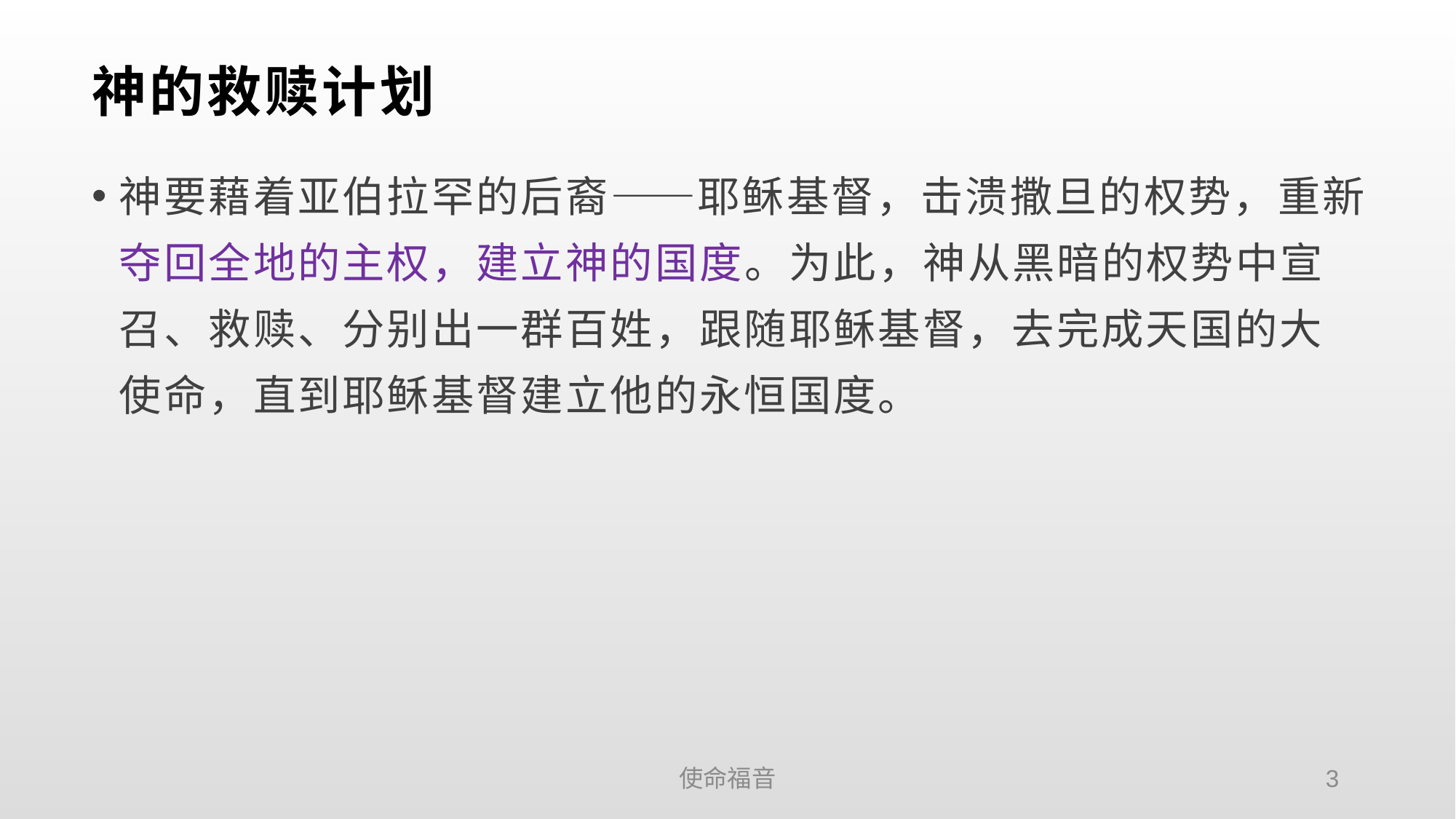

# 神的救赎计划
神要藉着亚伯拉罕的后裔——耶稣基督，击溃撒旦的权势，重新夺回全地的主权，建立神的国度。为此，神从黑暗的权势中宣召、救赎、分别出一群百姓，跟随耶稣基督，去完成天国的大使命，直到耶稣基督建立他的永恒国度。
使命福音
3